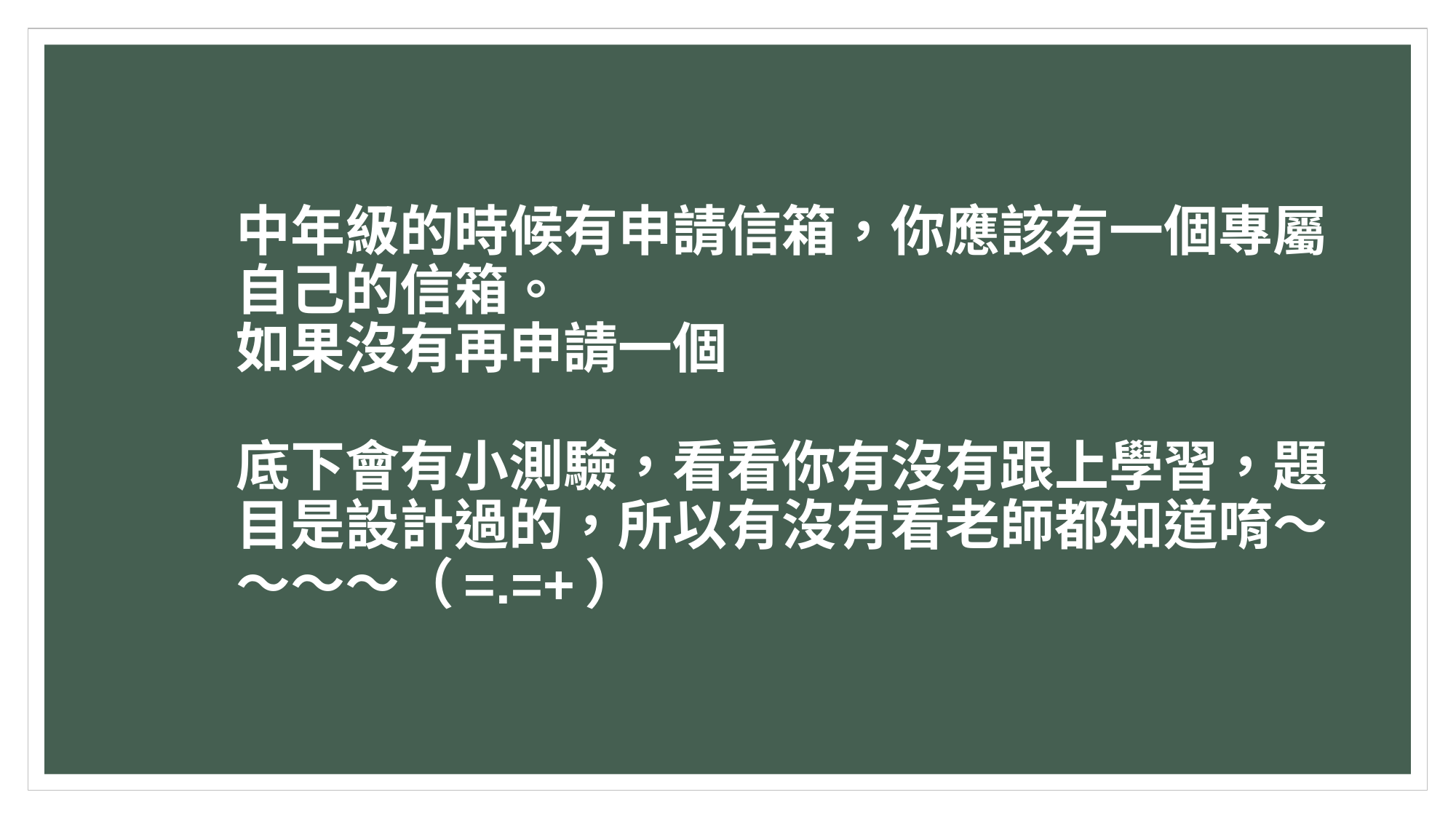

# 中年級的時候有申請信箱，你應該有一個專屬自己的信箱。 如果沒有再申請一個 底下會有小測驗，看看你有沒有跟上學習，題目是設計過的，所以有沒有看老師都知道唷～～～～（=.=+）